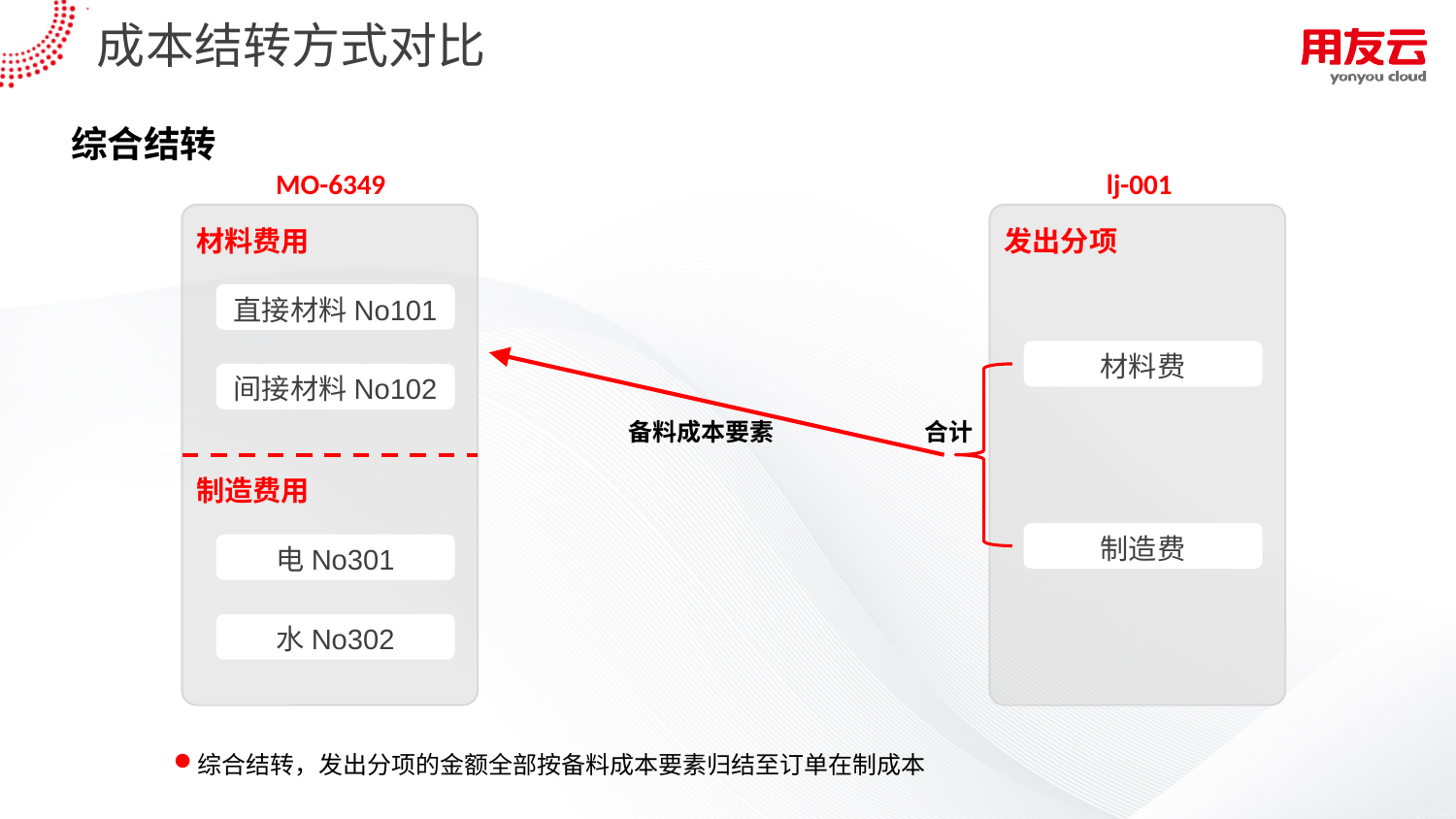

# 成本结转方式对比
综合结转
MO-6349
lj-001

材料费用
发出分项
直接材料No101
材料费
间接材料No102

备料成本要素
合计
制造费用
制造费
电No301
水No302
综合结转，发出分项的金额全部按备料成本要素归结至订单在制成本